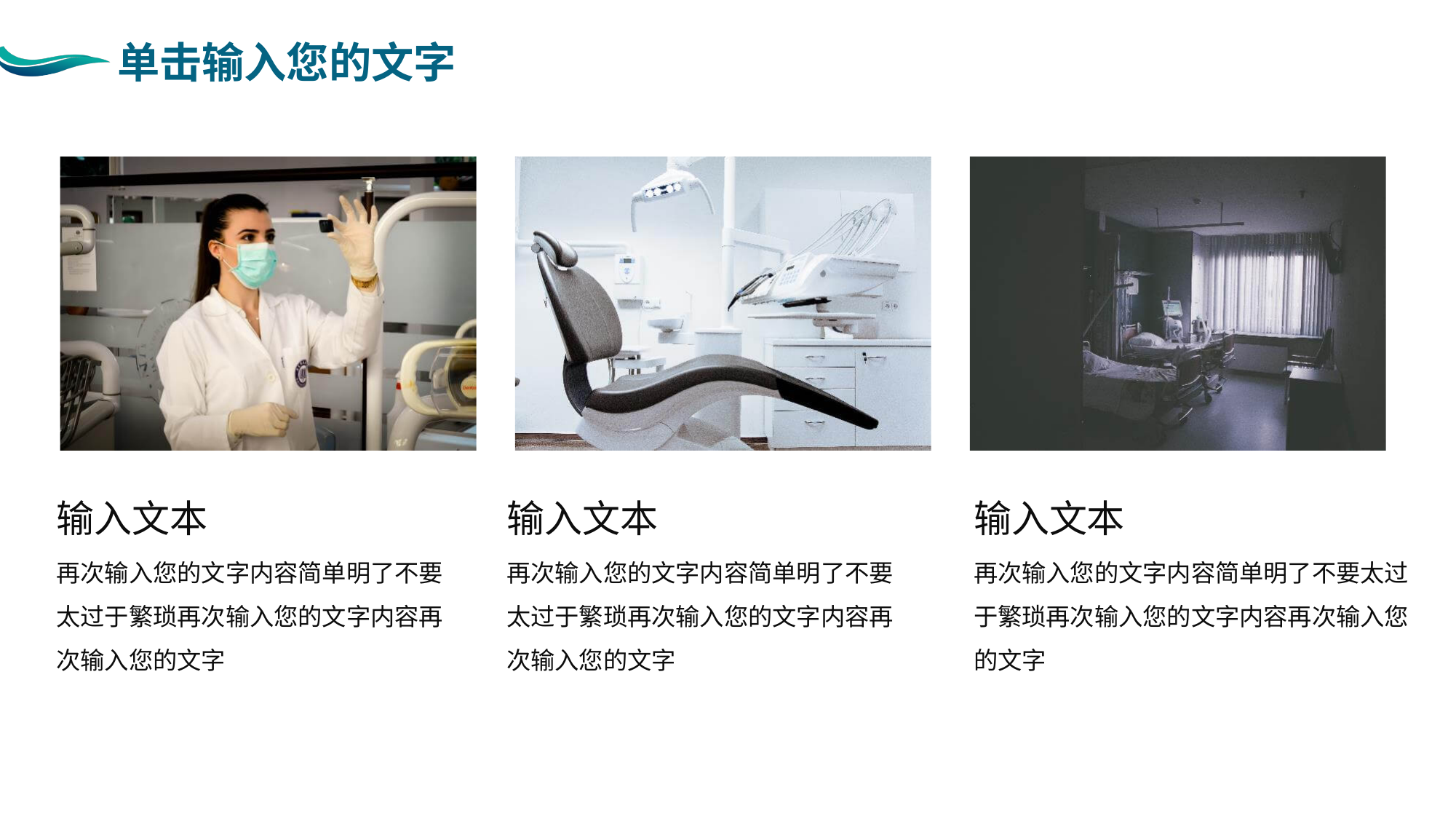

输入文本
再次输入您的文字内容简单明了不要太过于繁琐再次输入您的文字内容再次输入您的文字
输入文本
再次输入您的文字内容简单明了不要太过于繁琐再次输入您的文字内容再次输入您的文字
输入文本
再次输入您的文字内容简单明了不要太过于繁琐再次输入您的文字内容再次输入您的文字